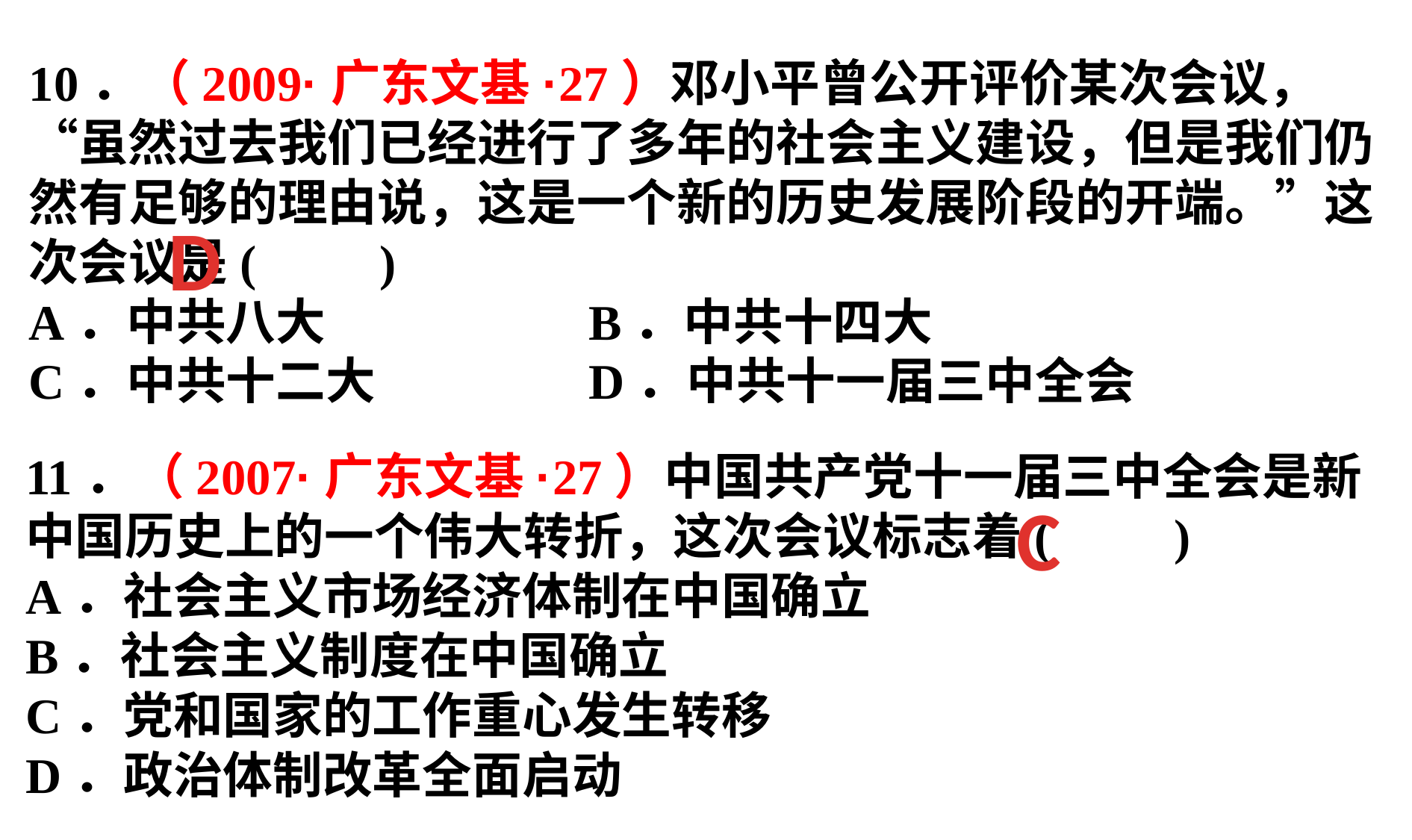

10．（2009·广东文基·27）邓小平曾公开评价某次会议，“虽然过去我们已经进行了多年的社会主义建设，但是我们仍然有足够的理由说，这是一个新的历史发展阶段的开端。”这次会议是(　　)
A．中共八大     		B．中共十四大
C．中共十二大 		D．中共十一届三中全会
D
11．（2007·广东文基·27）中国共产党十一届三中全会是新中国历史上的一个伟大转折，这次会议标志着(　　)
A．社会主义市场经济体制在中国确立
B．社会主义制度在中国确立
C．党和国家的工作重心发生转移
D．政治体制改革全面启动
C